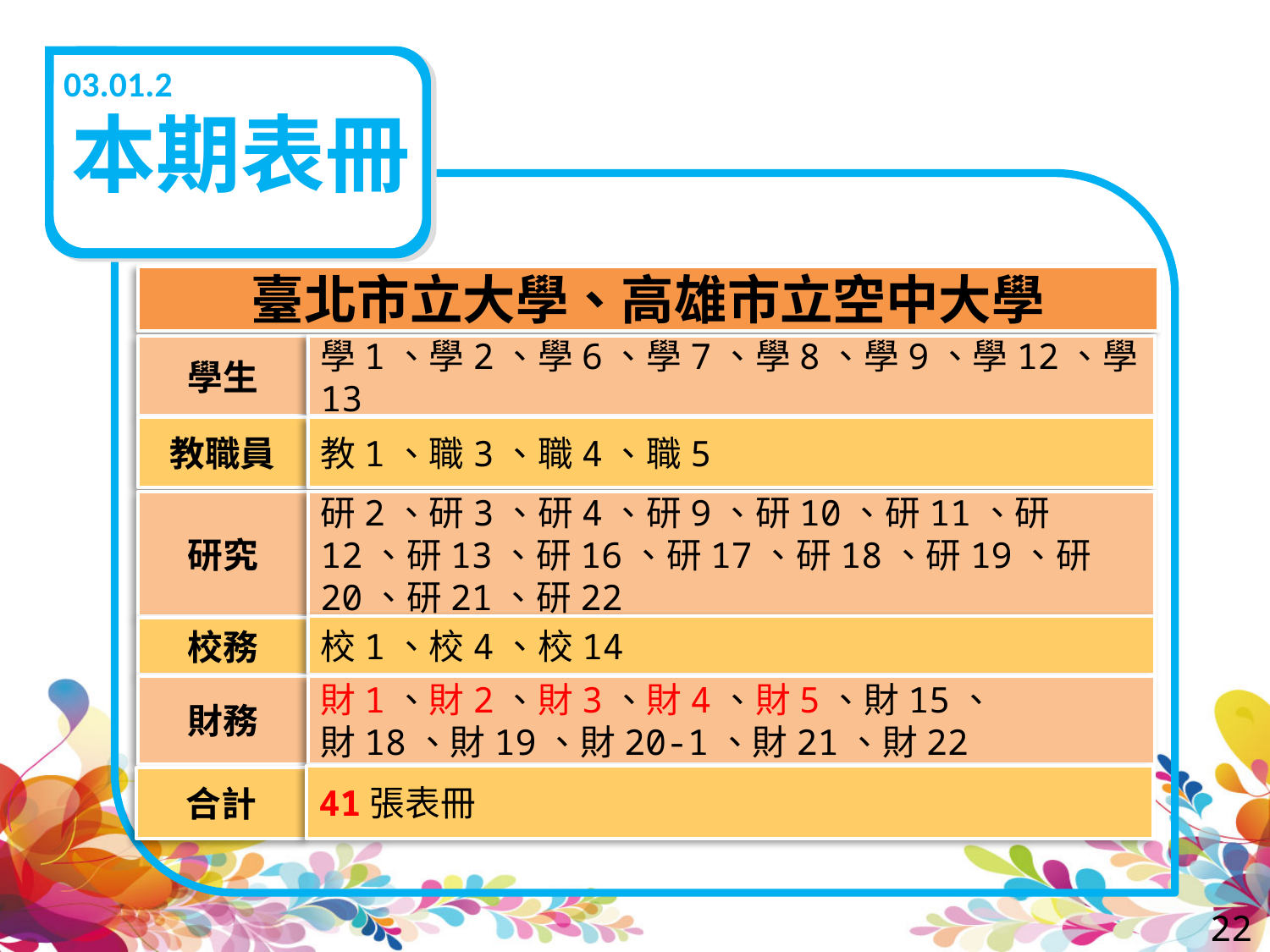

03.01.2

本期表冊

臺北市立大學、高雄市立空中大學
學生
學1、學2、學6、學7、學8、學9、學12、學13
教職員
教1、職3、職4、職5
研究
研2、研3、研4、研9、研10、研11、研12、研13、研16、研17、研18、研19、研20、研21、研22
校1、校4、校14
校務
財務
財1、財2、財3、財4、財5、財15、
財18、財19、財20-1、財21、財22
41張表冊
合計

22